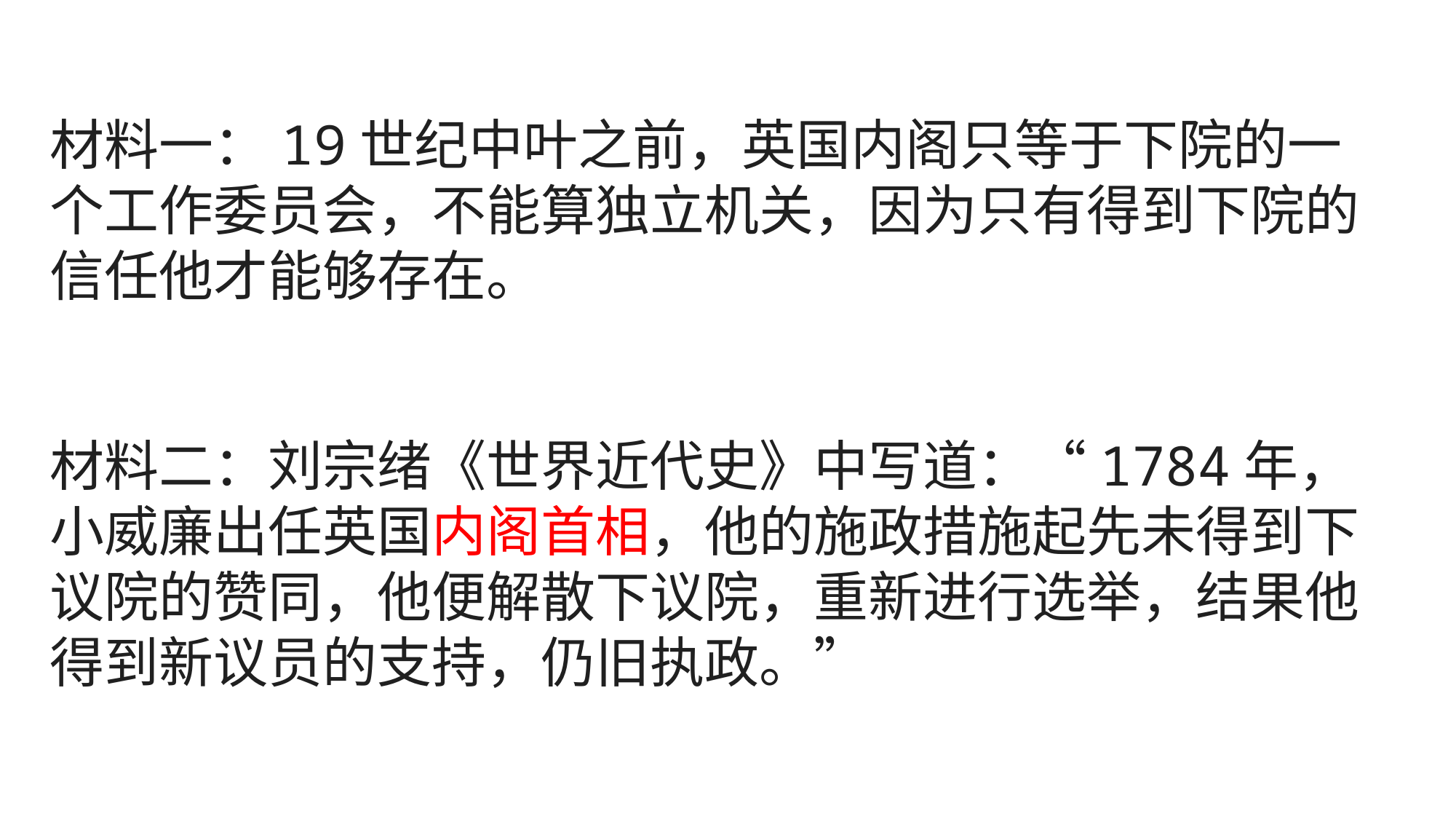

材料一：19世纪中叶之前，英国内阁只等于下院的一个工作委员会，不能算独立机关，因为只有得到下院的信任他才能够存在。
材料二：刘宗绪《世界近代史》中写道：“1784年，小威廉出任英国内阁首相，他的施政措施起先未得到下议院的赞同，他便解散下议院，重新进行选举，结果他得到新议员的支持，仍旧执政。”
21